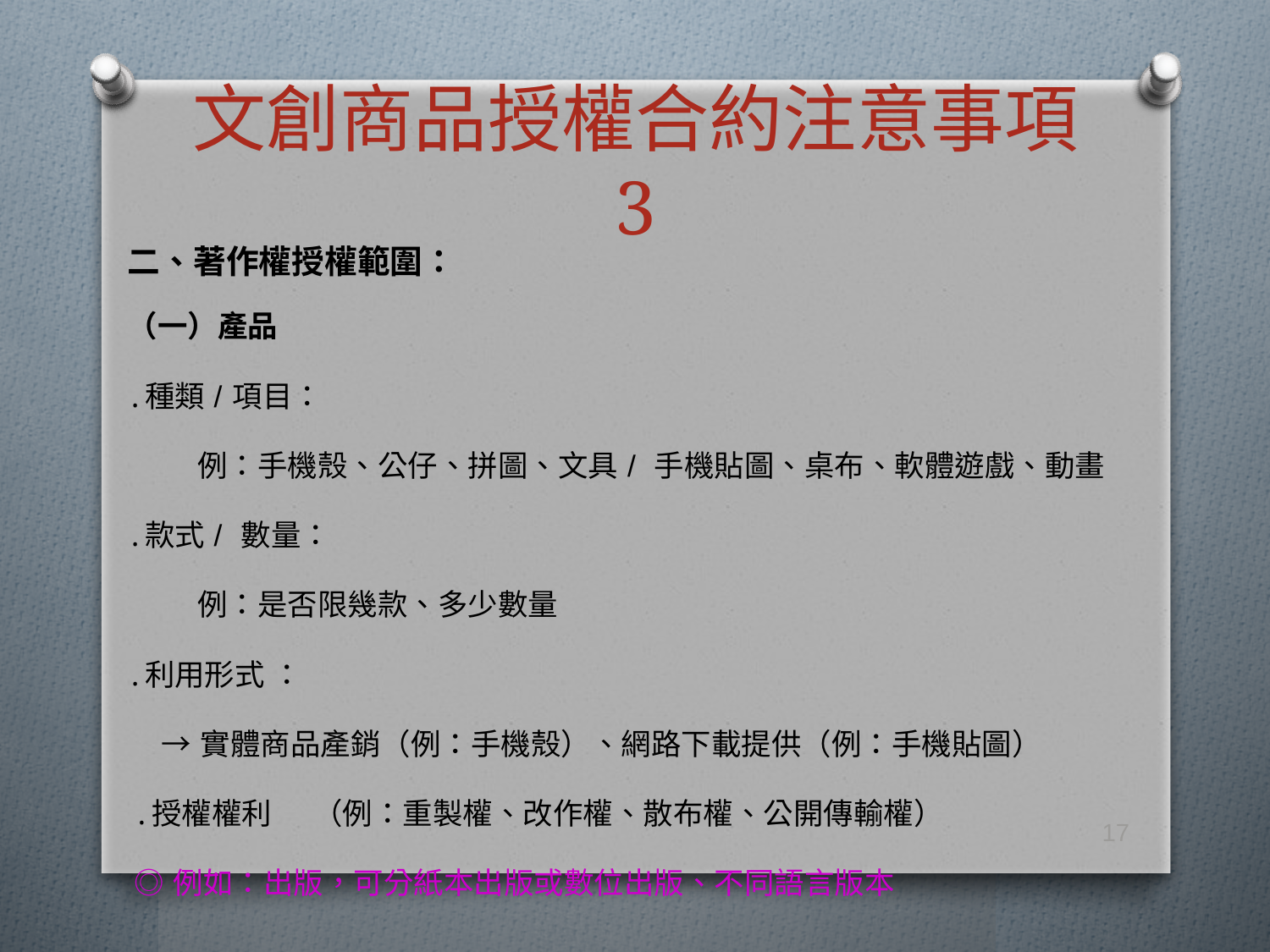

# 文創商品授權合約注意事項 3

二、著作權授權範圍：

（一）產品

․種類 / 項目：

          例：手機殼、公仔、拼圖、文具 /  手機貼圖、桌布、軟體遊戲、動畫

․款式 /  數量：

          例：是否限幾款、多少數量

․利用形式 ：

     → 實體商品產銷（例：手機殼）、網路下載提供（例：手機貼圖）

 ․授權權利      （例：重製權、改作權、散布權、公開傳輸權）

 ◎ 例如：出版，可分紙本出版或數位出版、不同語言版本
17